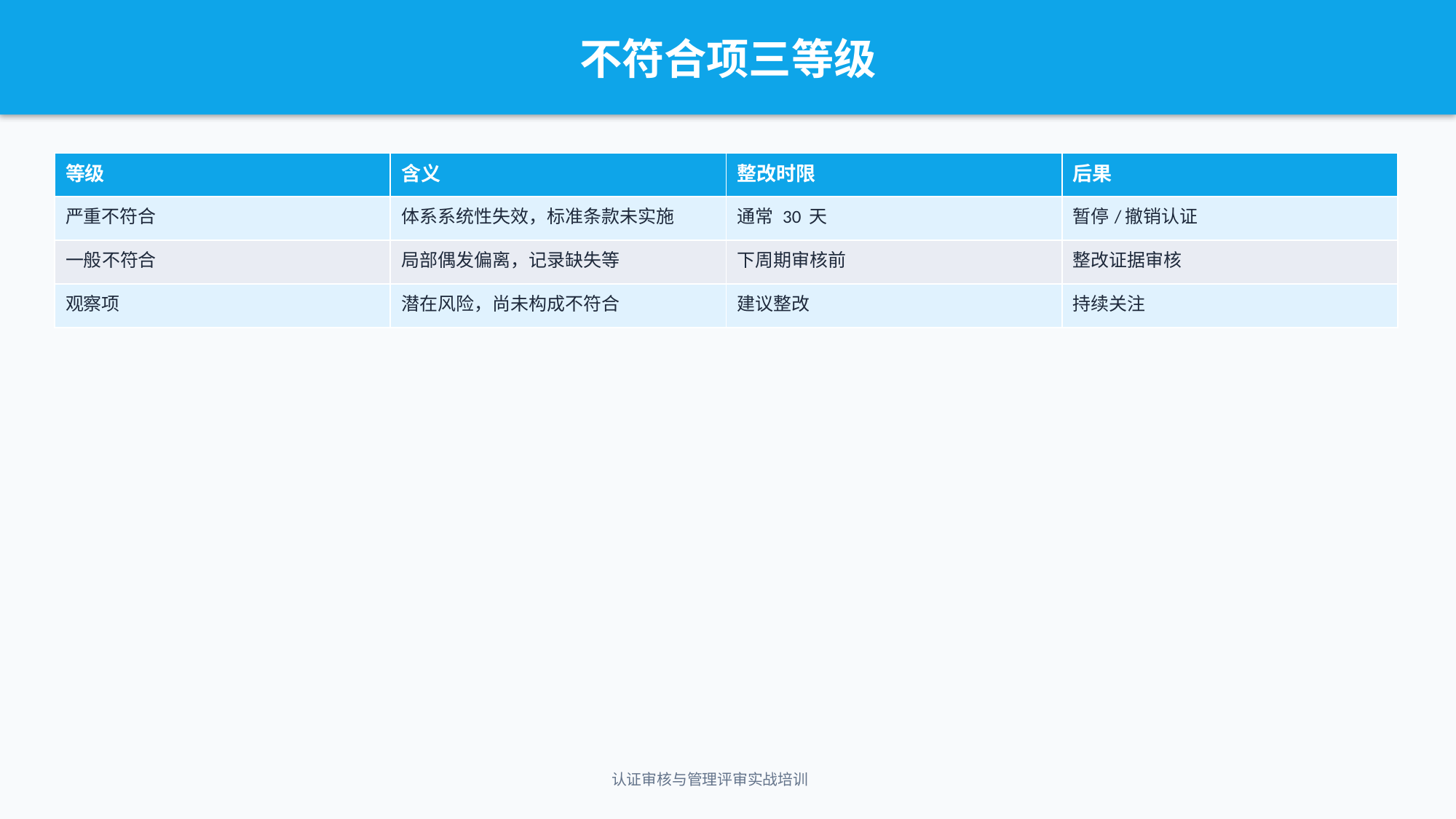

不符合项三等级
| 等级 | 含义 | 整改时限 | 后果 |
| --- | --- | --- | --- |
| 严重不符合 | 体系系统性失效，标准条款未实施 | 通常 30 天 | 暂停/撤销认证 |
| 一般不符合 | 局部偶发偏离，记录缺失等 | 下周期审核前 | 整改证据审核 |
| 观察项 | 潜在风险，尚未构成不符合 | 建议整改 | 持续关注 |
认证审核与管理评审实战培训